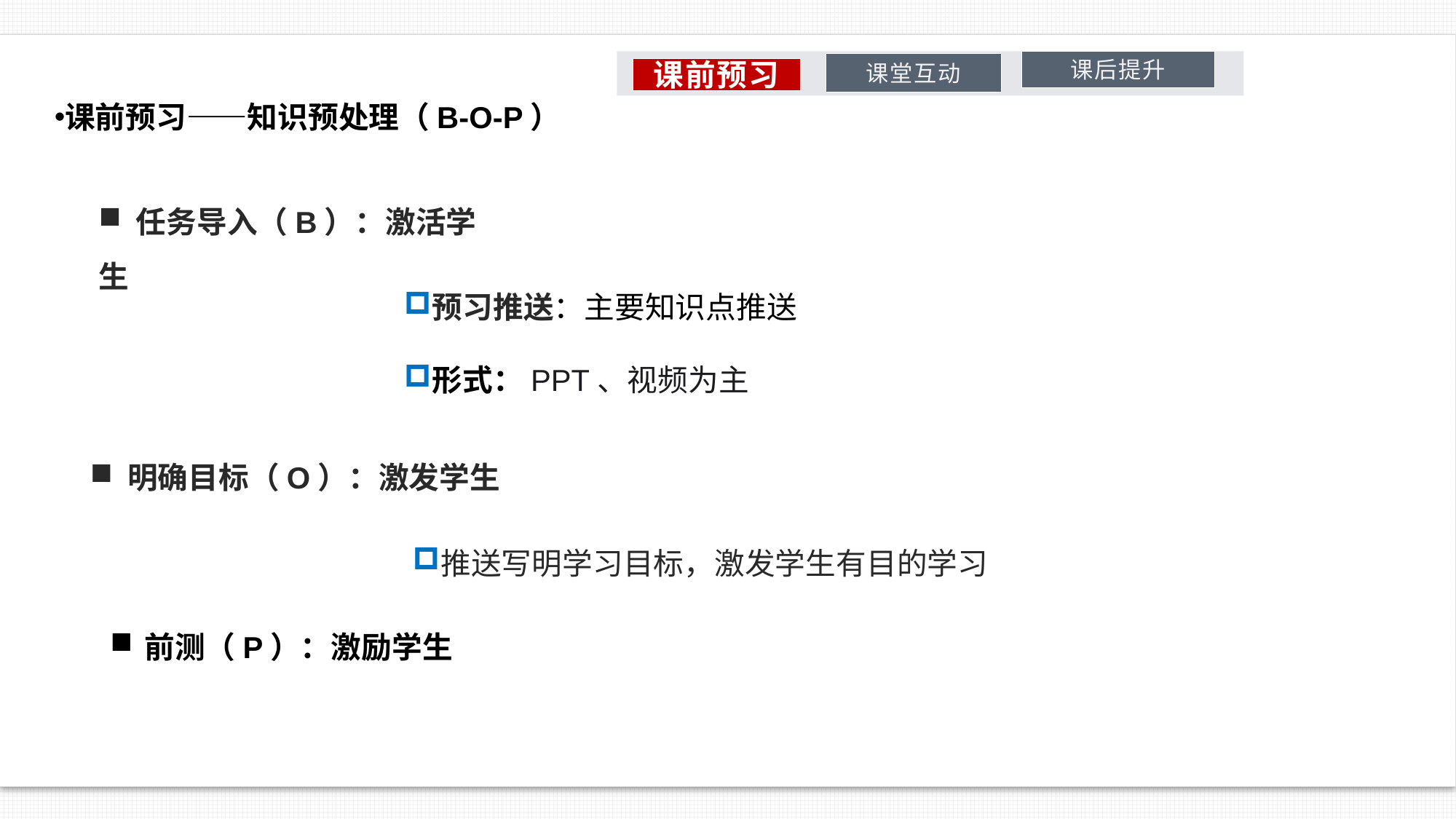

课后提升
课堂互动

课前预习
课前预习——知识预处理（B-O-P）
 任务导入（B）：激活学生
预习推送：主要知识点推送
形式：PPT、视频为主
 明确目标（O）：激发学生
推送写明学习目标，激发学生有目的学习
前测（P）：激励学生